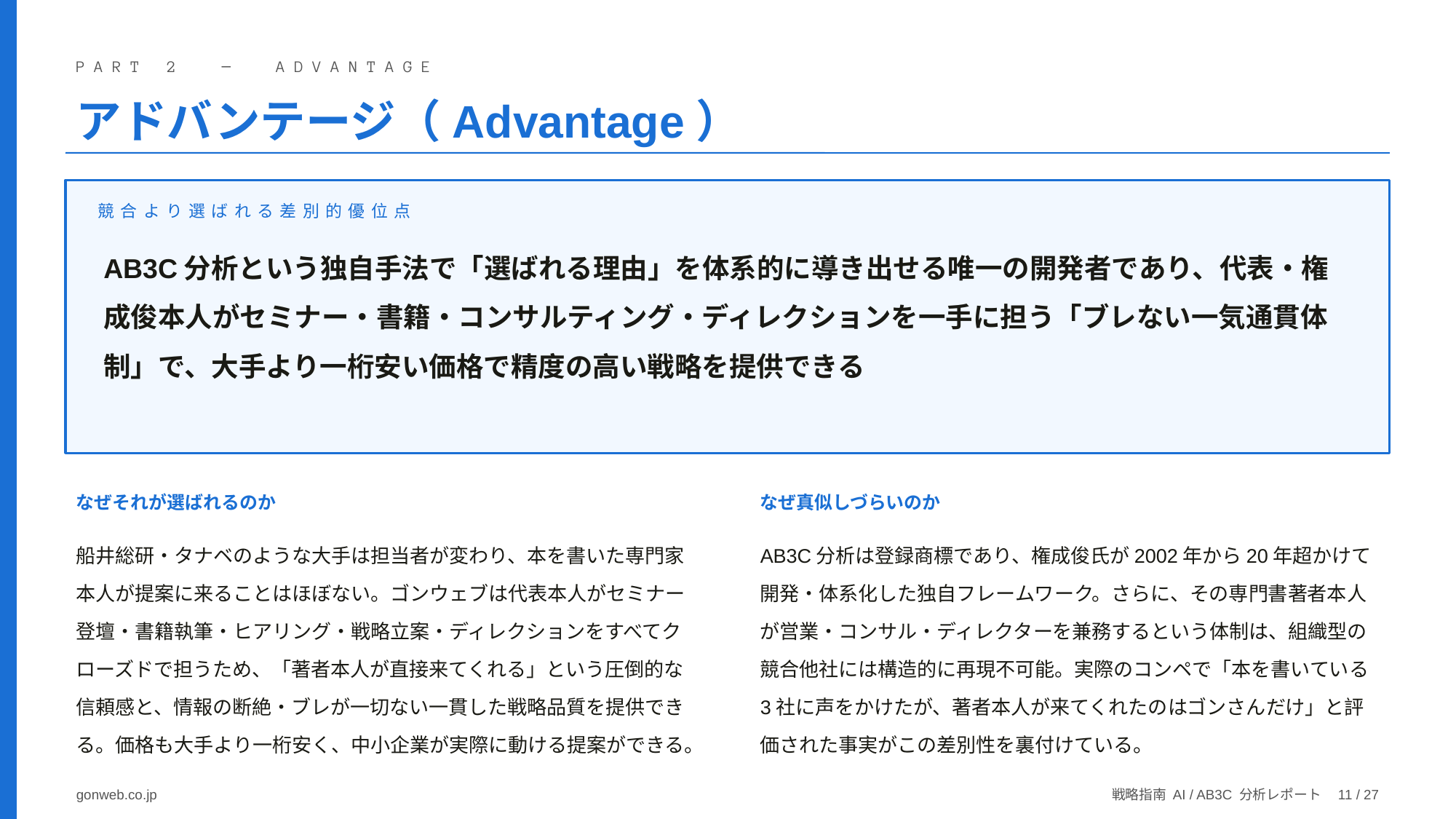

PART 2  ─  ADVANTAGE
アドバンテージ（Advantage）

競合より選ばれる差別的優位点
AB3C分析という独自手法で「選ばれる理由」を体系的に導き出せる唯一の開発者であり、代表・権成俊本人がセミナー・書籍・コンサルティング・ディレクションを一手に担う「ブレない一気通貫体制」で、大手より一桁安い価格で精度の高い戦略を提供できる
なぜそれが選ばれるのか
なぜ真似しづらいのか
船井総研・タナベのような大手は担当者が変わり、本を書いた専門家本人が提案に来ることはほぼない。ゴンウェブは代表本人がセミナー登壇・書籍執筆・ヒアリング・戦略立案・ディレクションをすべてクローズドで担うため、「著者本人が直接来てくれる」という圧倒的な信頼感と、情報の断絶・ブレが一切ない一貫した戦略品質を提供できる。価格も大手より一桁安く、中小企業が実際に動ける提案ができる。
AB3C分析は登録商標であり、権成俊氏が2002年から20年超かけて開発・体系化した独自フレームワーク。さらに、その専門書著者本人が営業・コンサル・ディレクターを兼務するという体制は、組織型の競合他社には構造的に再現不可能。実際のコンペで「本を書いている3社に声をかけたが、著者本人が来てくれたのはゴンさんだけ」と評価された事実がこの差別性を裏付けている。
gonweb.co.jp
戦略指南 AI / AB3C 分析レポート　11 / 27